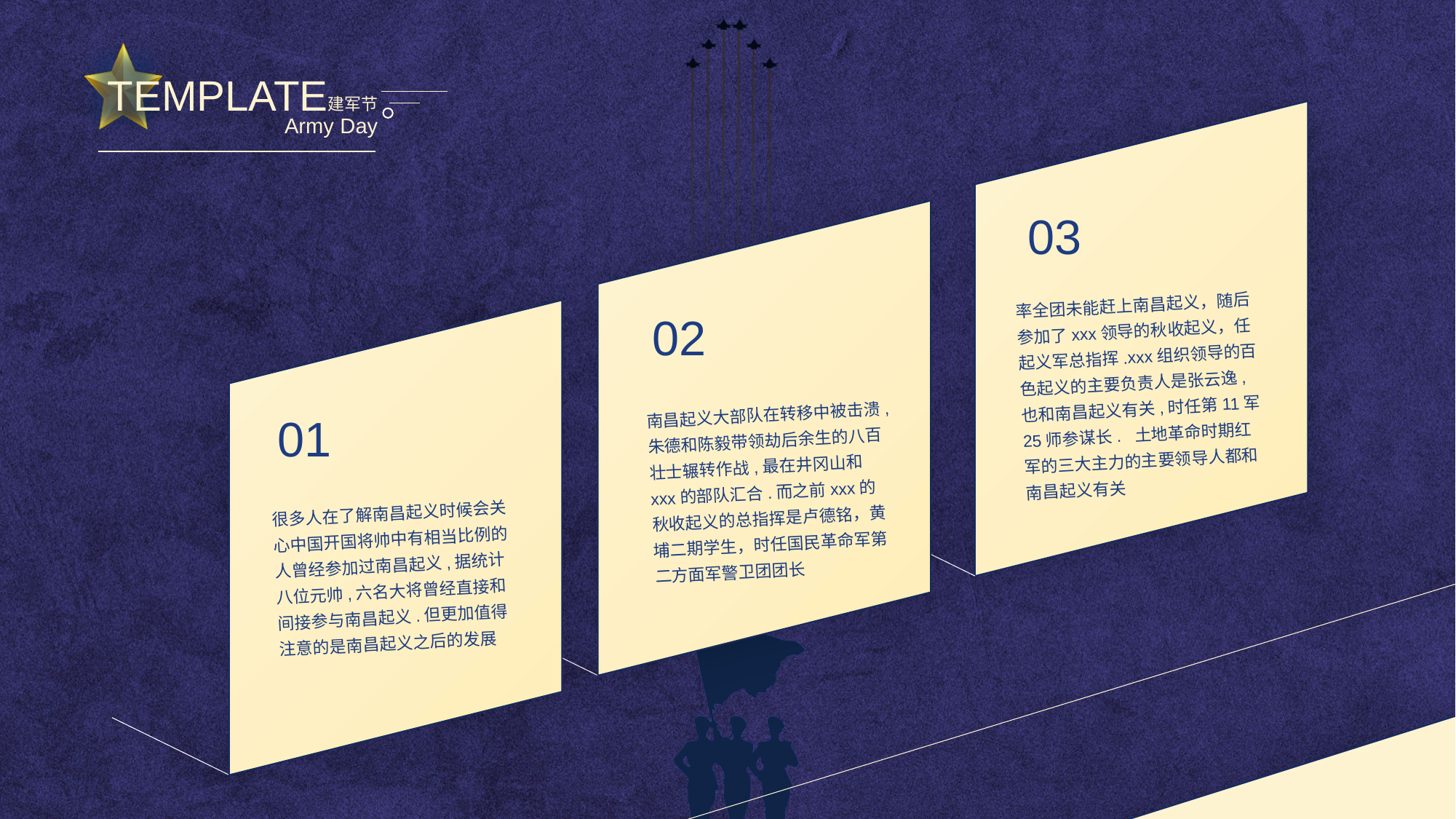

03

率全团未能赶上南昌起义，随后参加了xxx领导的秋收起义，任起义军总指挥.xxx组织领导的百色起义的主要负责人是张云逸,也和南昌起义有关,时任第11军25师参谋长.  土地革命时期红军的三大主力的主要领导人都和南昌起义有关
02

南昌起义大部队在转移中被击溃,朱德和陈毅带领劫后余生的八百壮士辗转作战,最在井冈山和xxx的部队汇合.而之前xxx的秋收起义的总指挥是卢德铭，黄埔二期学生，时任国民革命军第二方面军警卫团团长
01
很多人在了解南昌起义时候会关心中国开国将帅中有相当比例的人曾经参加过南昌起义,据统计八位元帅,六名大将曾经直接和间接参与南昌起义.但更加值得注意的是南昌起义之后的发展